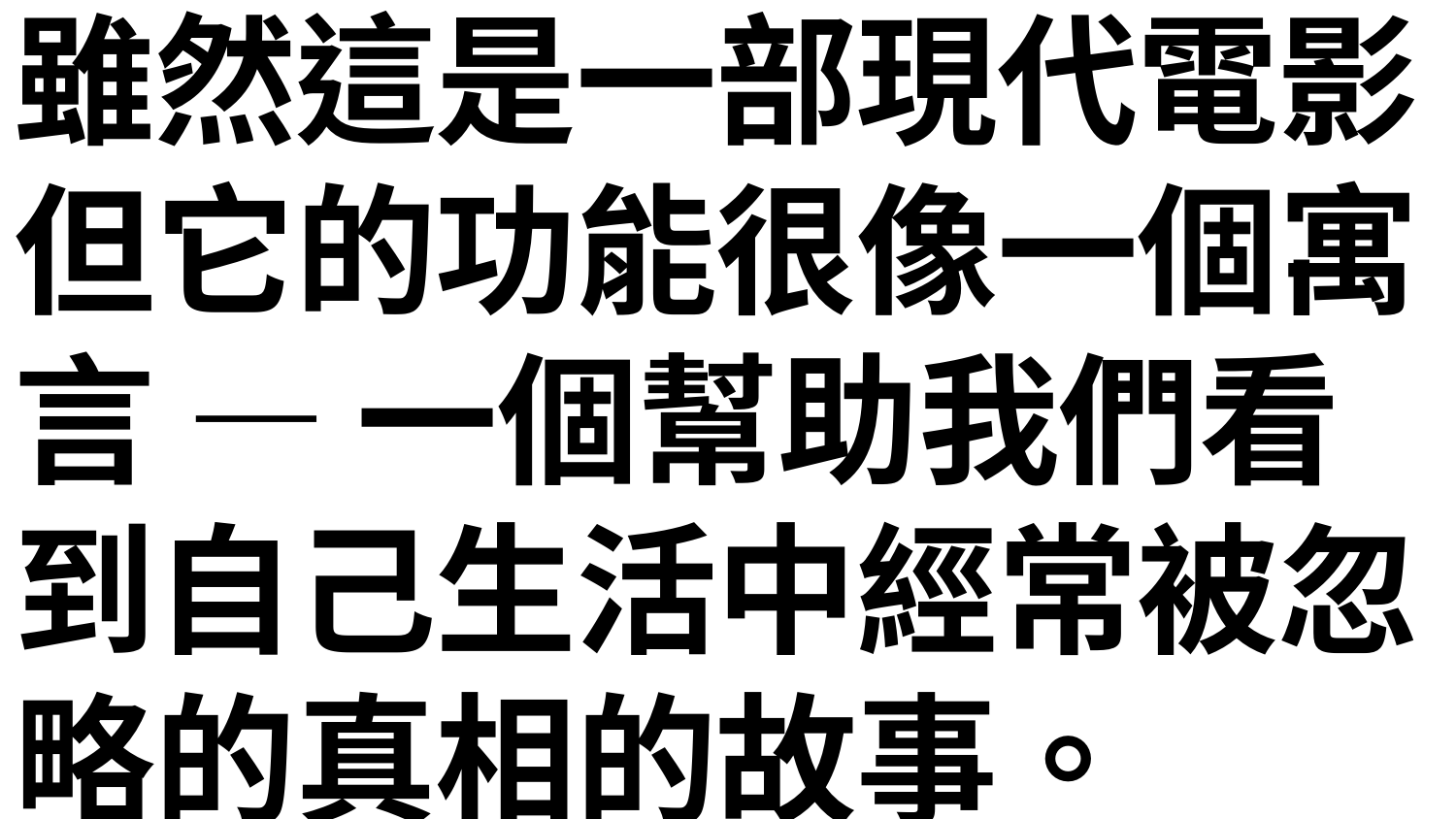

雖然這是一部現代電影,但它的功能很像一個寓言 — 一個幫助我們看到自己生活中經常被忽略的真相的故事。